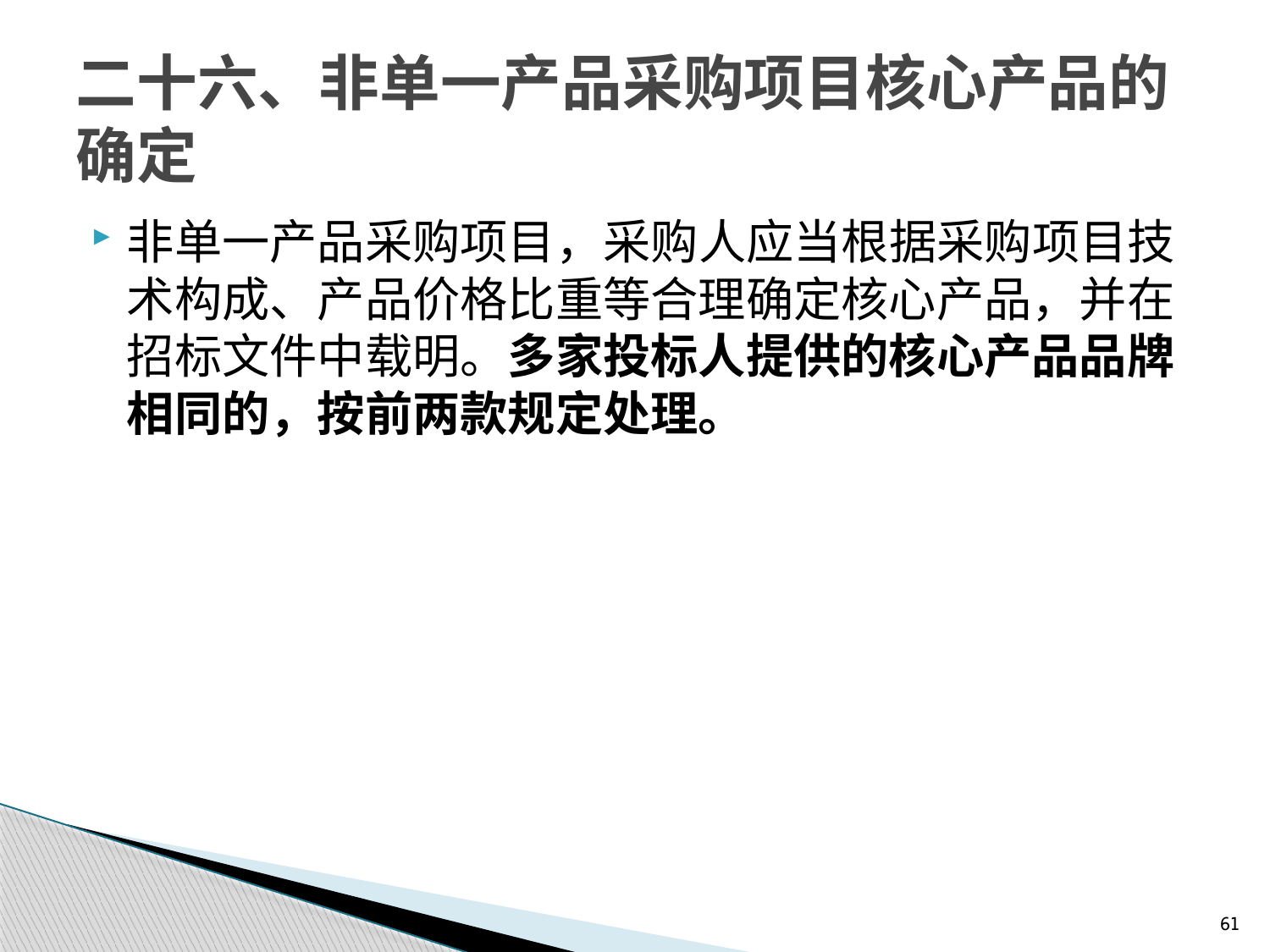

# 二十六、非单一产品采购项目核心产品的确定
非单一产品采购项目，采购人应当根据采购项目技术构成、产品价格比重等合理确定核心产品，并在招标文件中载明。多家投标人提供的核心产品品牌相同的，按前两款规定处理。
61